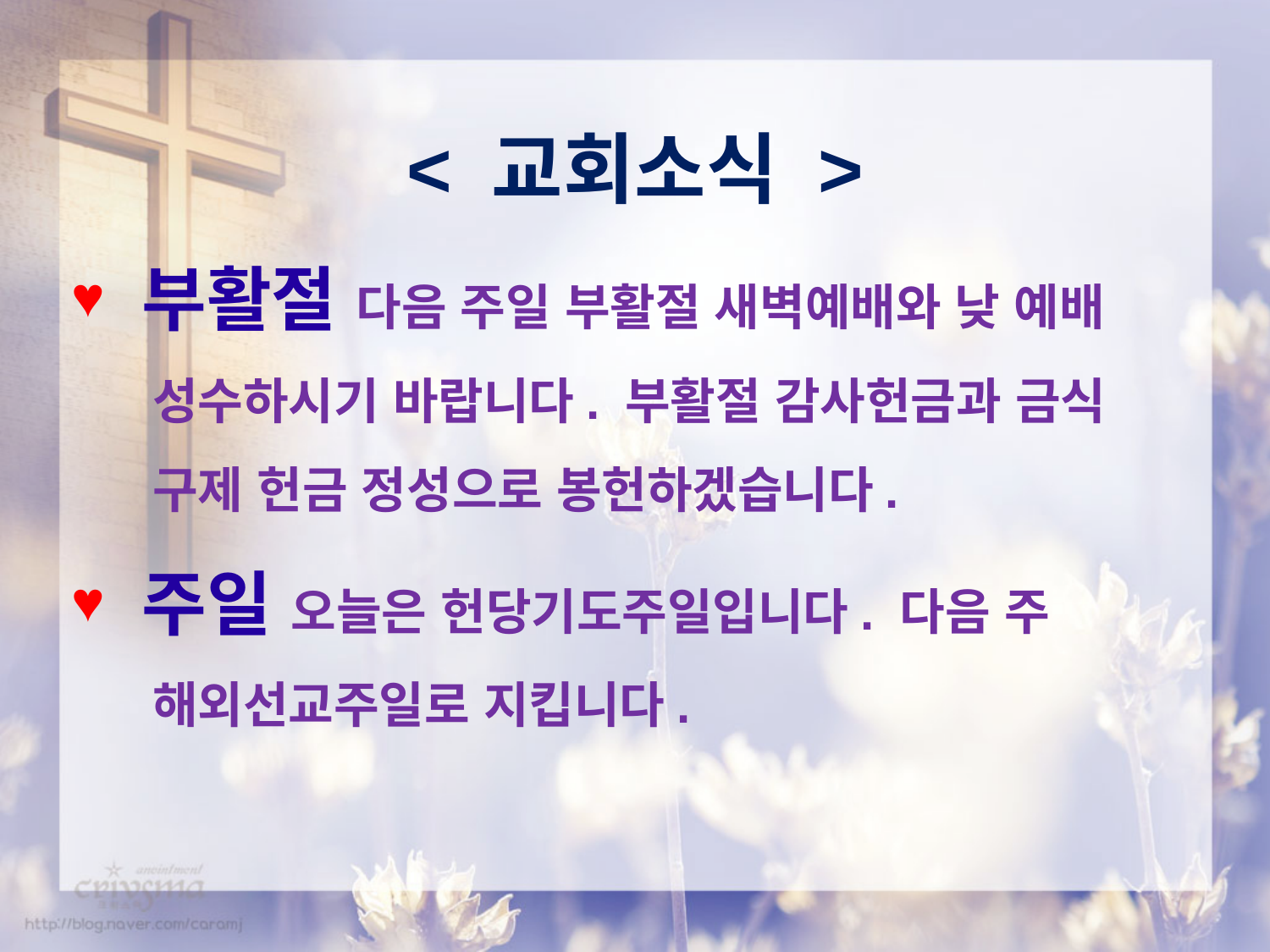

< 교회소식 >
 부활절 다음 주일 부활절 새벽예배와 낮 예배
     성수하시기 바랍니다. 부활절 감사헌금과 금식
     구제 헌금 정성으로 봉헌하겠습니다.
 주일 오늘은 헌당기도주일입니다. 다음 주
     해외선교주일로 지킵니다.